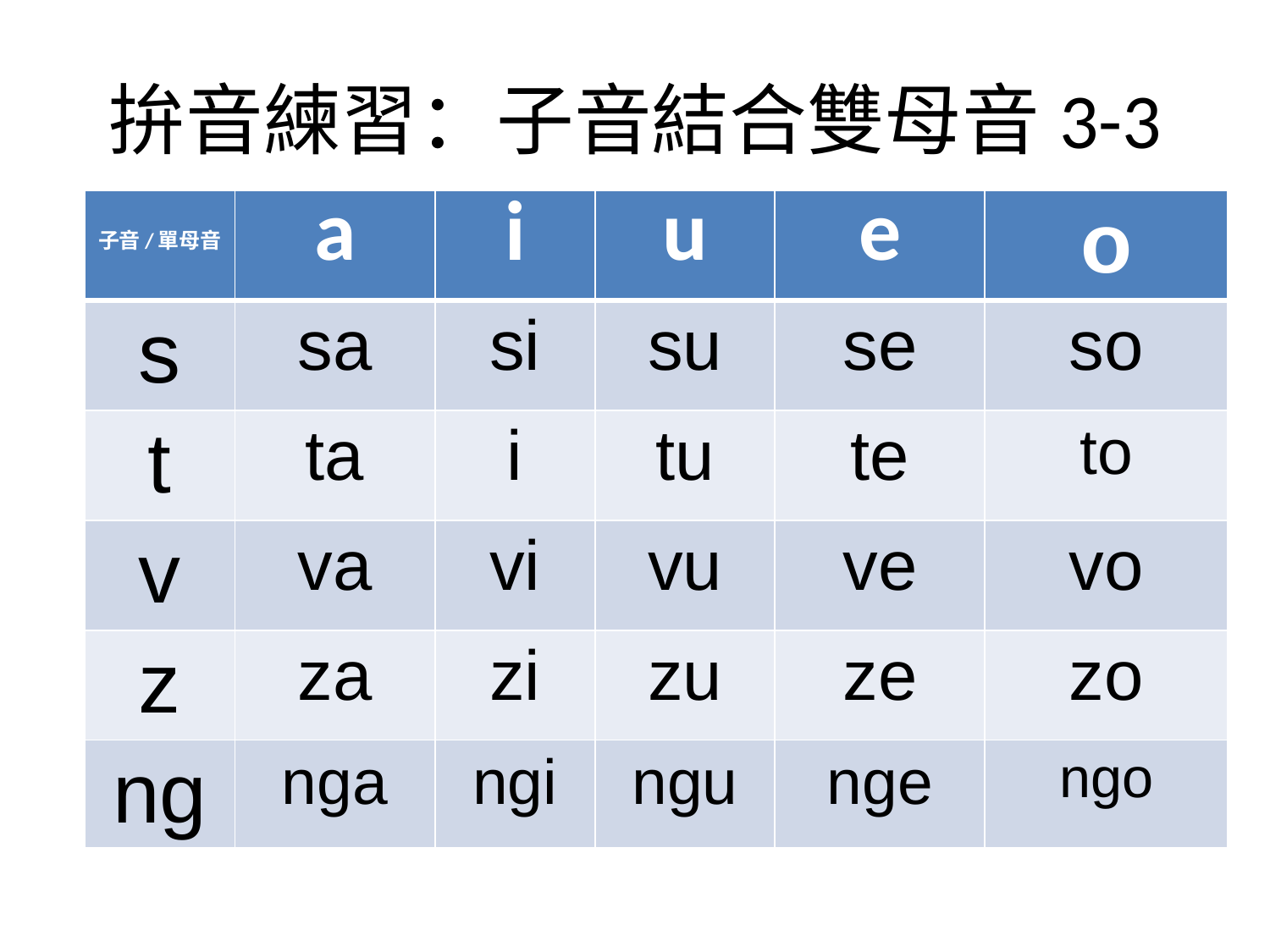

# 拚音練習：子音結合雙母音3-3
| 子音/單母音 | a | i | u | e | o |
| --- | --- | --- | --- | --- | --- |
| s | sa | si | su | se | so |
| t | ta | i | tu | te | to |
| v | va | vi | vu | ve | vo |
| z | za | zi | zu | ze | zo |
| ng | nga | ngi | ngu | nge | ngo |